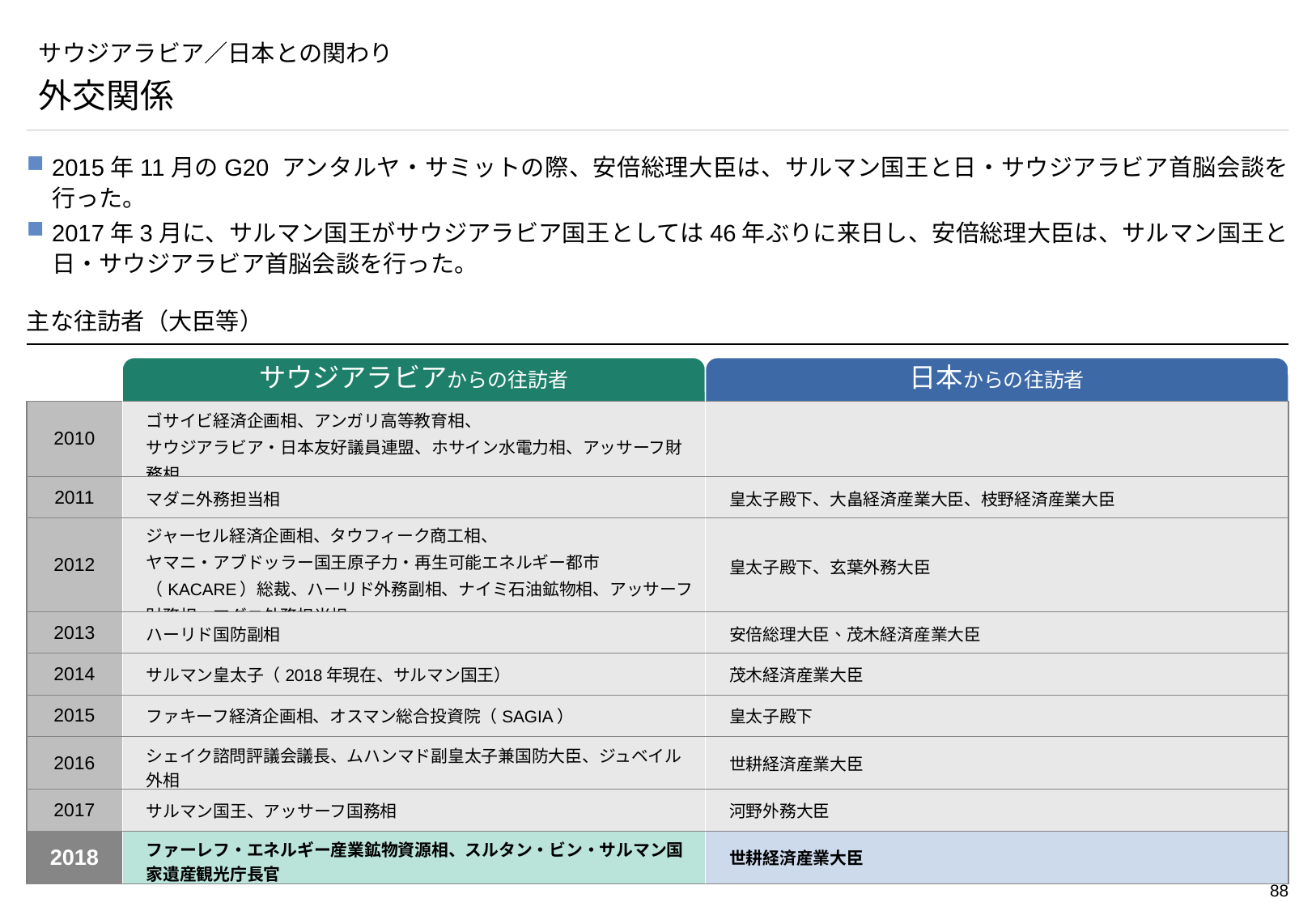

# サウジアラビア／日本との関わり
外交関係
2015年11月のG20 アンタルヤ・サミットの際、安倍総理大臣は、サルマン国王と日・サウジアラビア首脳会談を行った。
2017年3月に、サルマン国王がサウジアラビア国王としては46年ぶりに来日し、安倍総理大臣は、サルマン国王と日・サウジアラビア首脳会談を行った。
主な往訪者（大臣等）
サウジアラビアからの往訪者
日本からの往訪者
| 2010 | ゴサイビ経済企画相、アンガリ高等教育相、 サウジアラビア・日本友好議員連盟、ホサイン水電力相、アッサーフ財務相 |  |
| --- | --- | --- |
| 2011 | マダニ外務担当相 | 皇太子殿下、大畠経済産業大臣、枝野経済産業大臣 |
| 2012 | ジャーセル経済企画相、タウフィーク商工相、 ヤマニ・アブドッラー国王原子力・再生可能エネルギー都市（KACARE）総裁、ハーリド外務副相、ナイミ石油鉱物相、アッサーフ財務相、マダニ外務担当相 | 皇太子殿下、玄葉外務大臣 |
| 2013 | ハーリド国防副相 | 安倍総理大臣、茂木経済産業大臣 |
| 2014 | サルマン皇太子（2018年現在、サルマン国王） | 茂木経済産業大臣 |
| 2015 | ファキーフ経済企画相、オスマン総合投資院（SAGIA） | 皇太子殿下 |
| 2016 | シェイク諮問評議会議長、ムハンマド副皇太子兼国防大臣、ジュベイル外相 | 世耕経済産業大臣 |
| 2017 | サルマン国王、アッサーフ国務相 | 河野外務大臣 |
| 2018 | ファーレフ・エネルギー産業鉱物資源相、スルタン・ビン・サルマン国家遺産観光庁長官 | 世耕経済産業大臣 |
（出所） 外務省HP